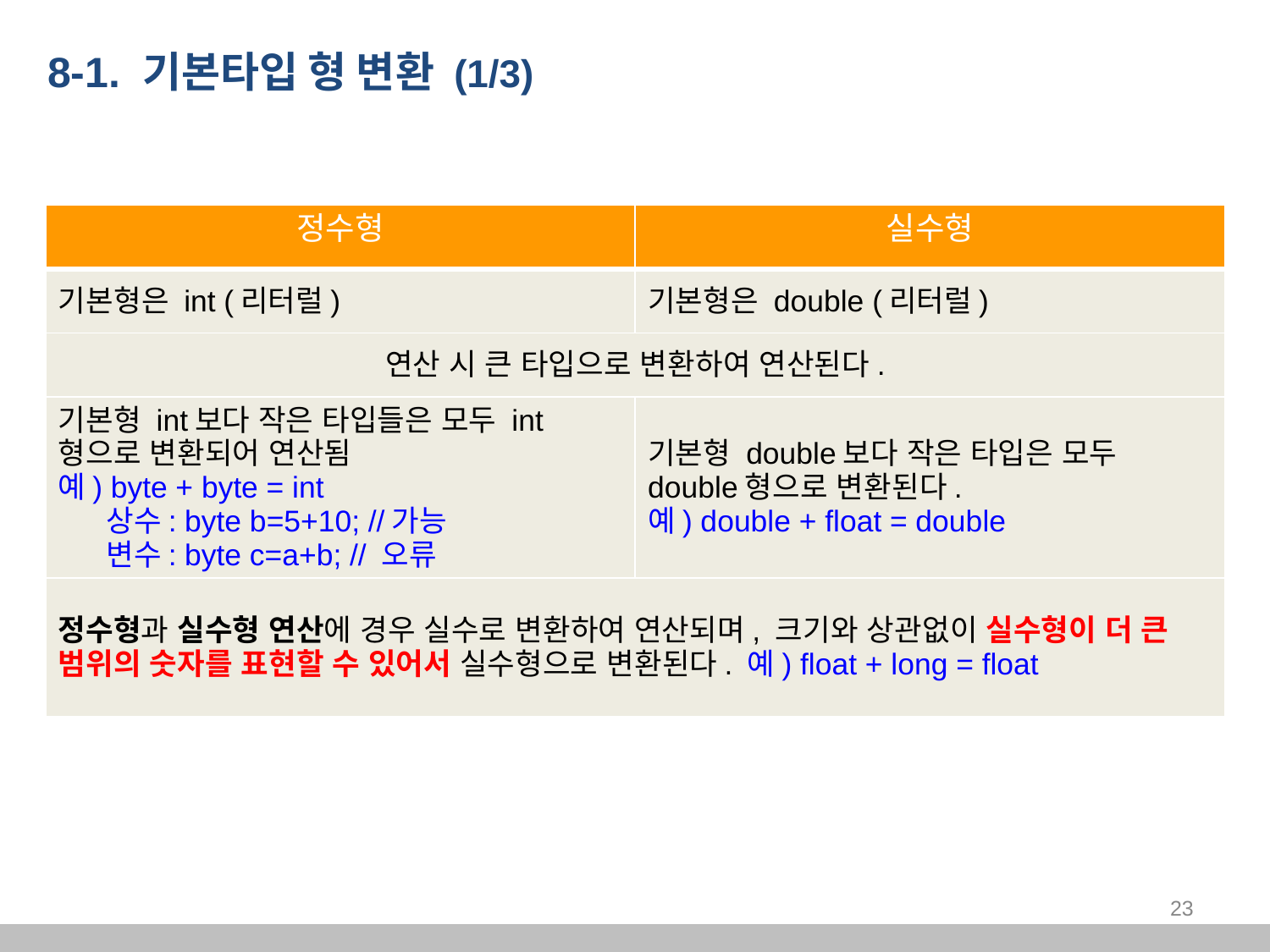

8-1. 기본타입 형 변환 (1/3)
| 정수형 | 실수형 |
| --- | --- |
| 기본형은 int (리터럴) | 기본형은 double (리터럴) |
| 연산 시 큰 타입으로 변환하여 연산된다. |  |
| 기본형 int보다 작은 타입들은 모두 int형으로 변환되어 연산됨 예) byte + byte = int 상수: byte b=5+10; //가능 변수: byte c=a+b; // 오류 | 기본형 double보다 작은 타입은 모두 double형으로 변환된다. 예) double + float = double |
| 정수형과 실수형 연산에 경우 실수로 변환하여 연산되며, 크기와 상관없이 실수형이 더 큰 범위의 숫자를 표현할 수 있어서 실수형으로 변환된다. 예) float + long = float |  |
23